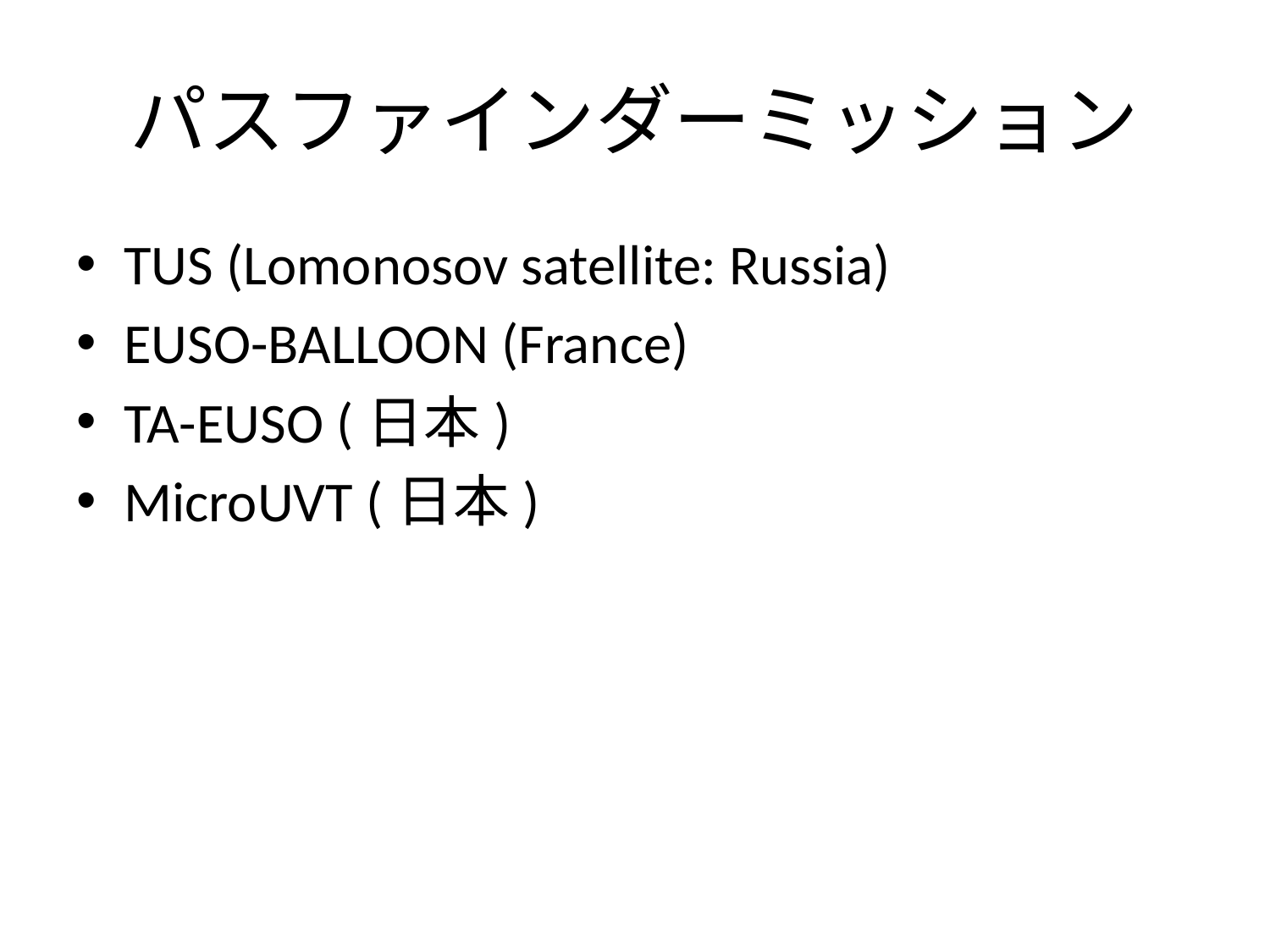

# パスファインダーミッション
TUS (Lomonosov satellite: Russia)
EUSO-BALLOON (France)
TA-EUSO (日本)
MicroUVT (日本)